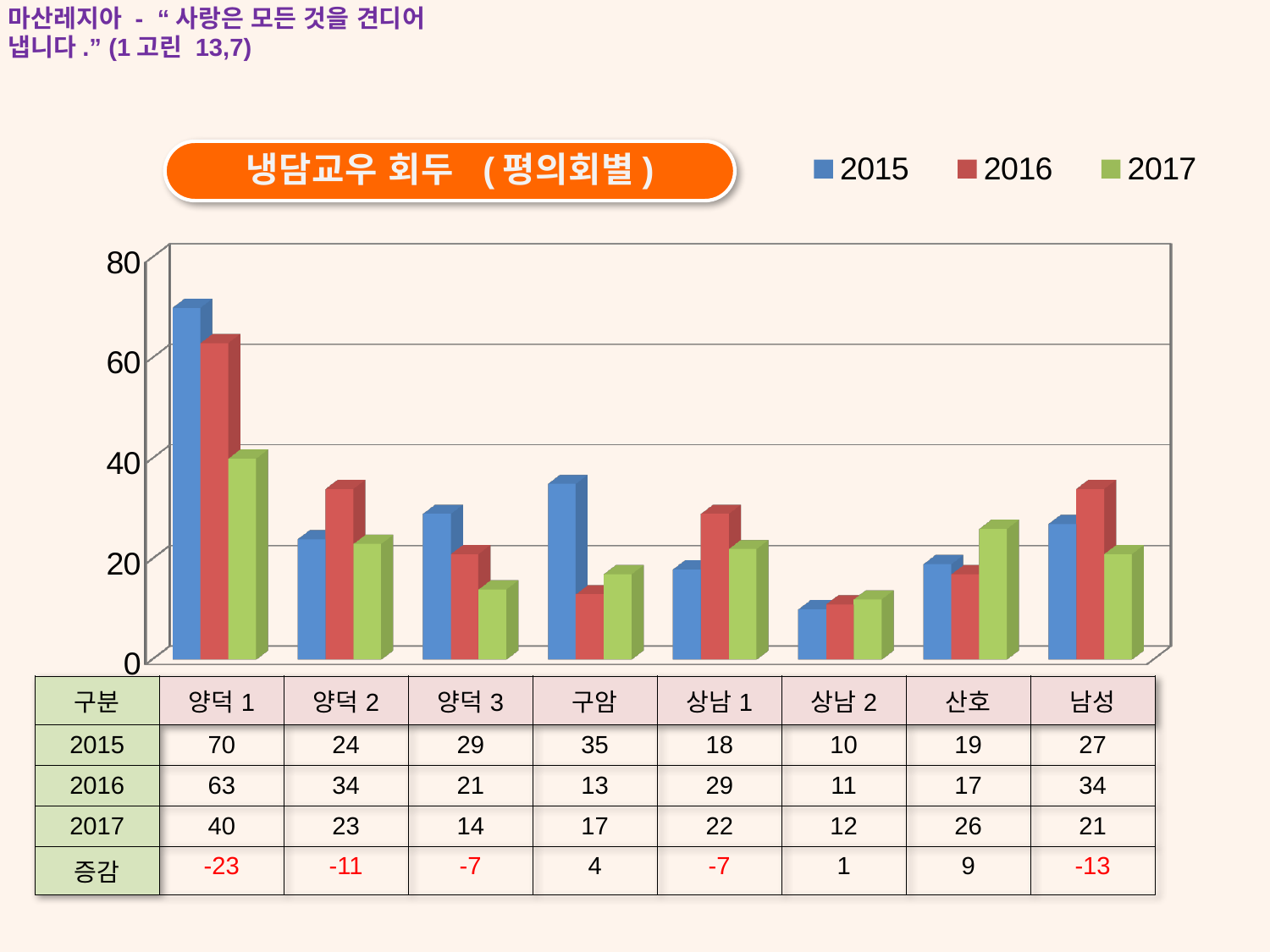

마산레지아 -  “사랑은 모든 것을 견디어 냅니다.” (1고린 13,7)

[unsupported chart]

| 구분 | 양덕1 | 양덕2 | 양덕3 | 구암 | 상남1 | 상남2 | 산호 | 남성 |
| --- | --- | --- | --- | --- | --- | --- | --- | --- |
| 2015 | 70 | 24 | 29 | 35 | 18 | 10 | 19 | 27 |
| 2016 | 63 | 34 | 21 | 13 | 29 | 11 | 17 | 34 |
| 2017 | 40 | 23 | 14 | 17 | 22 | 12 | 26 | 21 |
| 증감 | -23 | -11 | -7 | 4 | -7 | 1 | 9 | -13 |